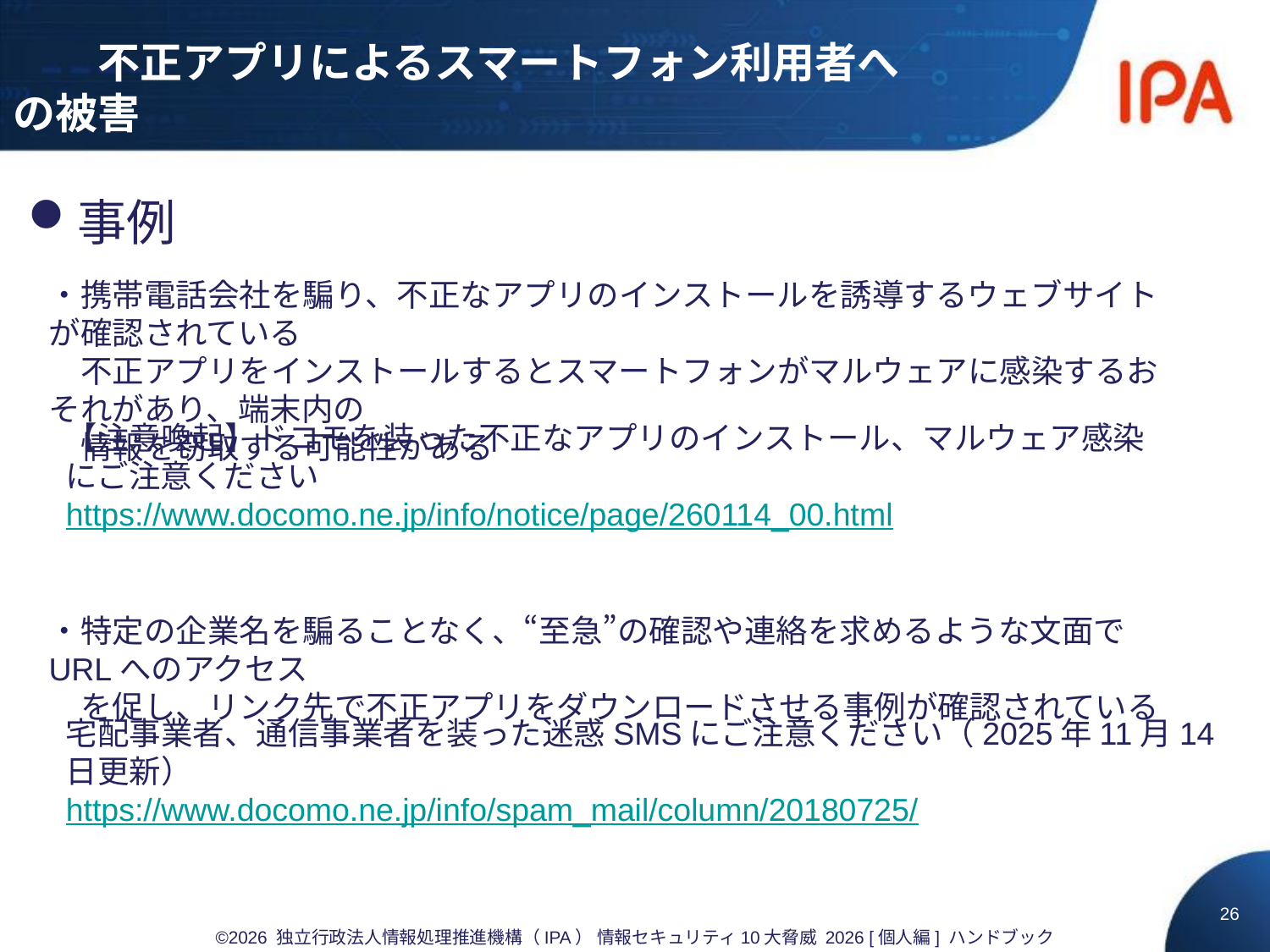

# 不正アプリによるスマートフォン利用者への被害
事例
・携帯電話会社を騙り、不正なアプリのインストールを誘導するウェブサイトが確認されている
　不正アプリをインストールするとスマートフォンがマルウェアに感染するおそれがあり、端末内の
　情報を窃取する可能性がある
【注意喚起】ドコモを装った不正なアプリのインストール、マルウェア感染にご注意ください
https://www.docomo.ne.jp/info/notice/page/260114_00.html
・特定の企業名を騙ることなく、“至急”の確認や連絡を求めるような文面でURLへのアクセス
　を促し、リンク先で不正アプリをダウンロードさせる事例が確認されている
宅配事業者、通信事業者を装った迷惑SMSにご注意ください（2025年11月14日更新）
https://www.docomo.ne.jp/info/spam_mail/column/20180725/

26